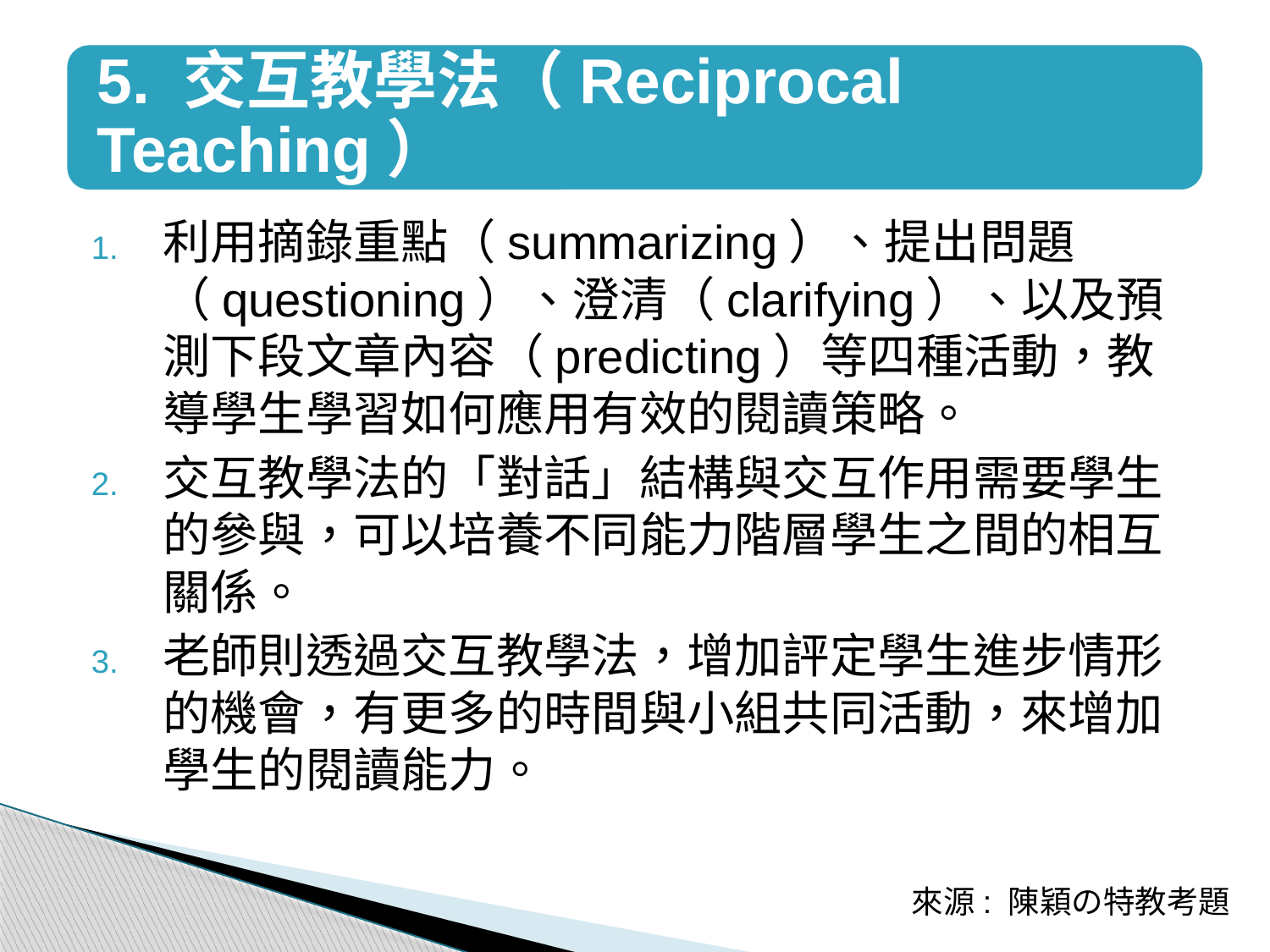

5. 交互教學法（Reciprocal Teaching）
利用摘錄重點（summarizing）、提出問題（questioning）、澄清（clarifying）、以及預測下段文章內容（predicting）等四種活動，教導學生學習如何應用有效的閱讀策略。
交互教學法的「對話」結構與交互作用需要學生的參與，可以培養不同能力階層學生之間的相互關係。
老師則透過交互教學法，增加評定學生進步情形的機會，有更多的時間與小組共同活動，來增加學生的閱讀能力。
來源: 陳穎の特教考題